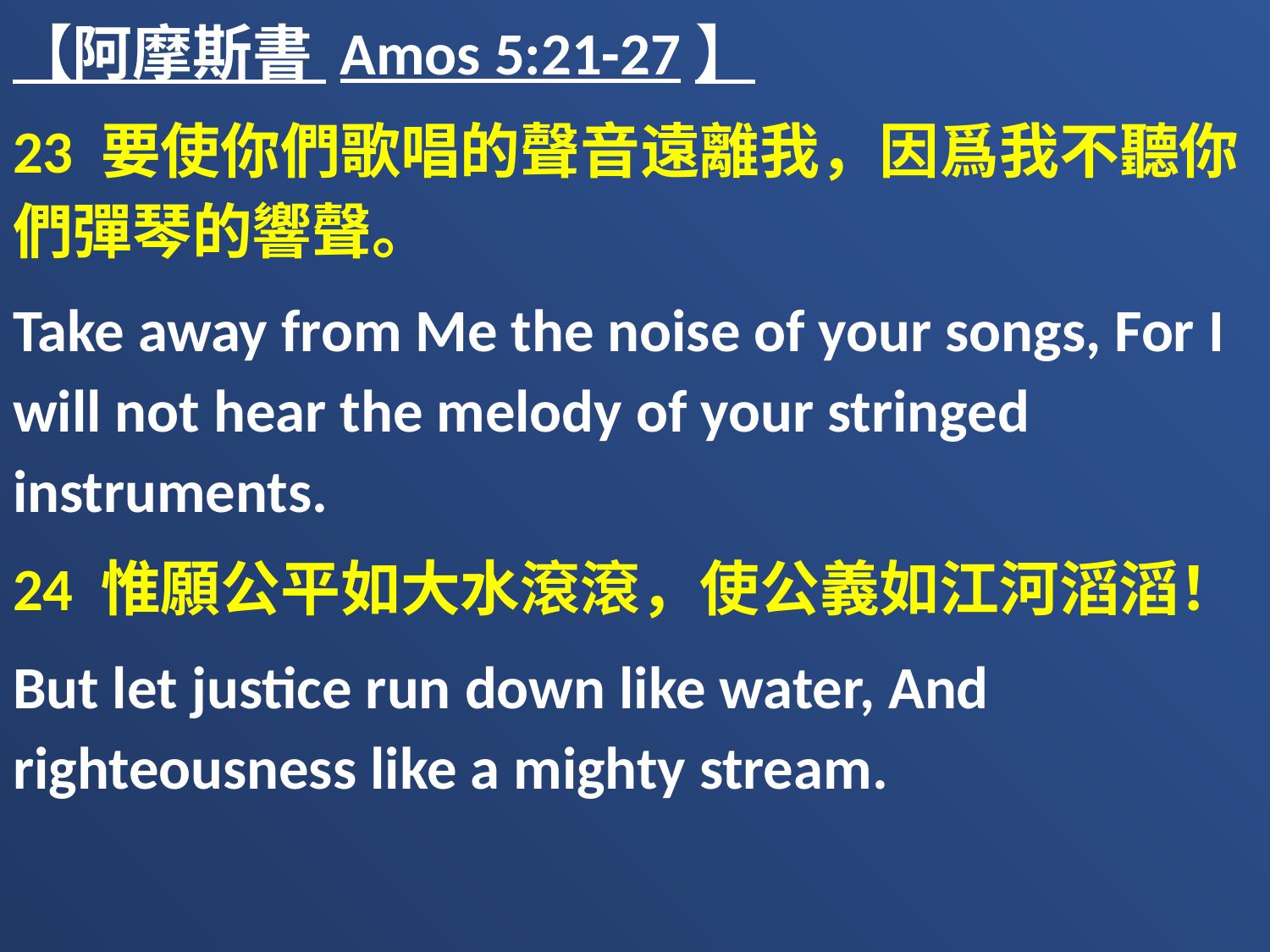

【阿摩斯書 Amos 5:21-27】
23 要使你們歌唱的聲音遠離我，因爲我不聽你們彈琴的響聲。
Take away from Me the noise of your songs, For I will not hear the melody of your stringed instruments.
24 惟願公平如大水滾滾，使公義如江河滔滔！
But let justice run down like water, And righteousness like a mighty stream.